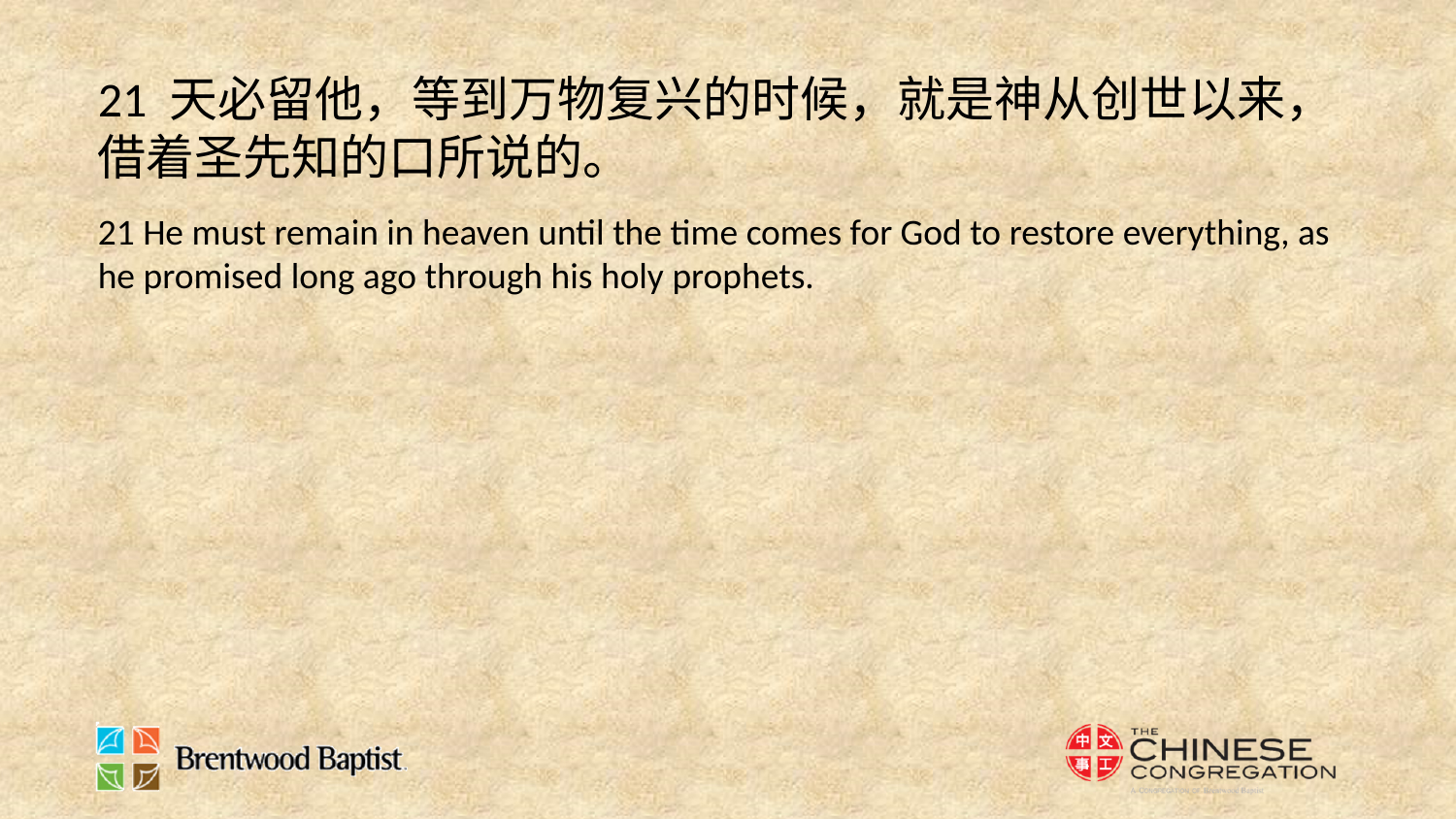

21 天必留他，等到万物复兴的时候，就是神从创世以来，借着圣先知的口所说的。

21 He must remain in heaven until the time comes for God to restore everything, as he promised long ago through his holy prophets.